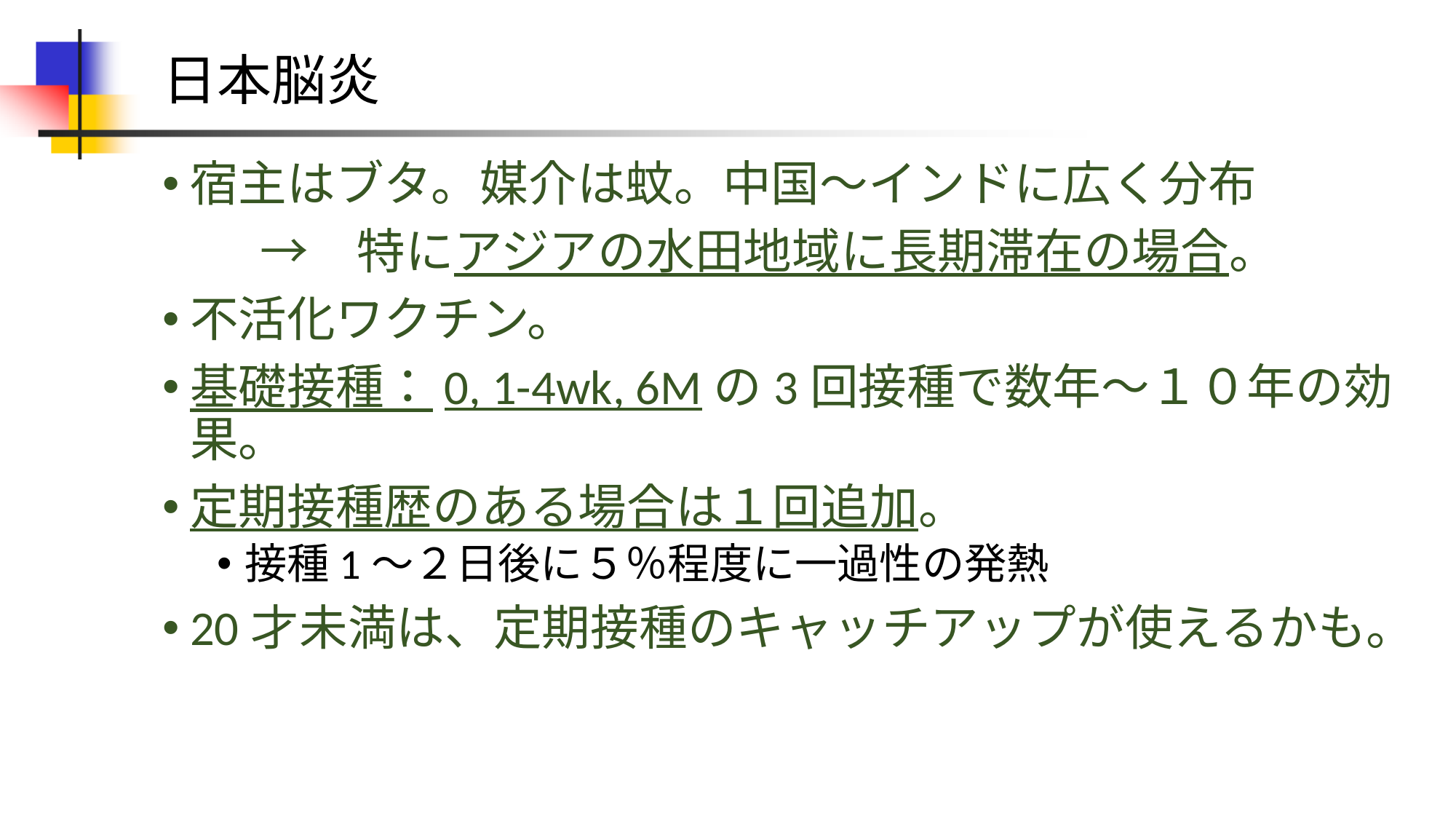

# 日本脳炎
宿主はブタ。媒介は蚊。中国～インドに広く分布
　　→　特にアジアの水田地域に長期滞在の場合。
不活化ワクチン。
基礎接種：0, 1-4wk, 6Mの3回接種で数年～１０年の効果。
定期接種歴のある場合は１回追加。
接種1～２日後に５％程度に一過性の発熱
20才未満は、定期接種のキャッチアップが使えるかも。